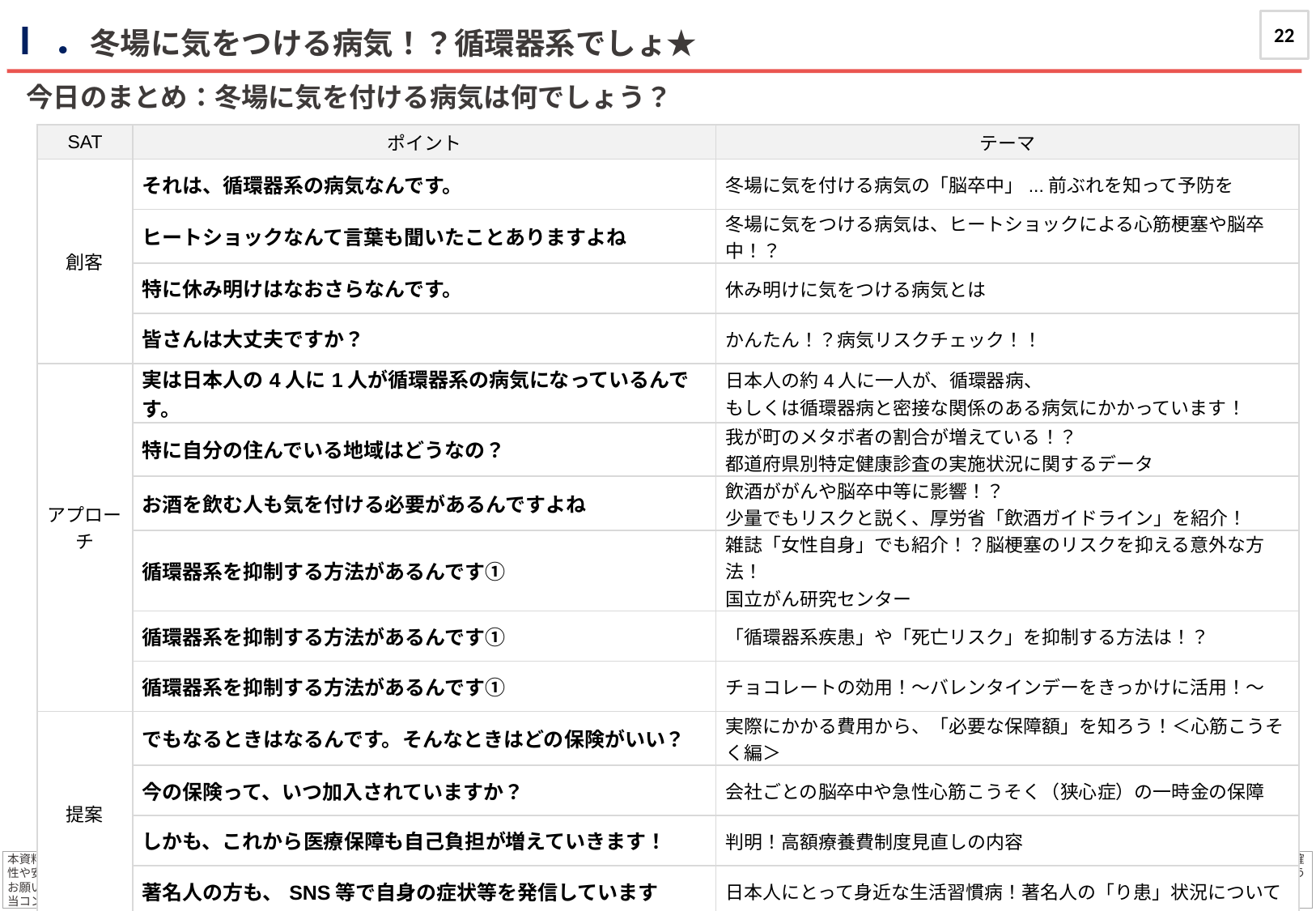

22
Ⅰ．冬場に気をつける病気！？循環器系でしょ★
journal
　今日のまとめ：冬場に気を付ける病気は何でしょう？
| SAT | ポイント | テーマ |
| --- | --- | --- |
| 創客 | それは、循環器系の病気なんです。 | 冬場に気を付ける病気の「脳卒中」...前ぶれを知って予防を |
| 創客 | ヒートショックなんて言葉も聞いたことありますよね | 冬場に気をつける病気は、ヒートショックによる心筋梗塞や脳卒中！？ |
| 創客 | 特に休み明けはなおさらなんです。 | 休み明けに気をつける病気とは |
| 創客 | 皆さんは大丈夫ですか？ | かんたん！？病気リスクチェック！！ |
| アプローチ | 実は日本人の4人に1人が循環器系の病気になっているんです。 | 日本人の約4人に一人が、循環器病、 もしくは循環器病と密接な関係のある病気にかかっています！ |
| アプローチ | 特に自分の住んでいる地域はどうなの？ | 我が町のメタボ者の割合が増えている！？ 都道府県別特定健康診査の実施状況に関するデータ |
| アプローチ | お酒を飲む人も気を付ける必要があるんですよね | 飲酒ががんや脳卒中等に影響！？ 少量でもリスクと説く、厚労省「飲酒ガイドライン」を紹介！ |
| アプローチ | 循環器系を抑制する方法があるんです① | 雑誌「女性自身」でも紹介！？脳梗塞のリスクを抑える意外な方法！ 国立がん研究センター |
| アプローチ | 循環器系を抑制する方法があるんです① | 「循環器系疾患」や「死亡リスク」を抑制する方法は！？ |
| アプローチ | 循環器系を抑制する方法があるんです① | チョコレートの効用！～バレンタインデーをきっかけに活用！～ |
| 提案 | でもなるときはなるんです。そんなときはどの保険がいい？ | 実際にかかる費用から、「必要な保障額」を知ろう！＜心筋こうそく編＞ |
| 提案 | 今の保険って、いつ加入されていますか？ | 会社ごとの脳卒中や急性心筋こうそく（狭心症）の一時金の保障 |
| 提案 | しかも、これから医療保障も自己負担が増えていきます！ | 判明！高額療養費制度見直しの内容 |
| 提案 | 著名人の方も、SNS等で自身の症状等を発信しています | 日本人にとって身近な生活習慣病！著名人の「り患」状況について |